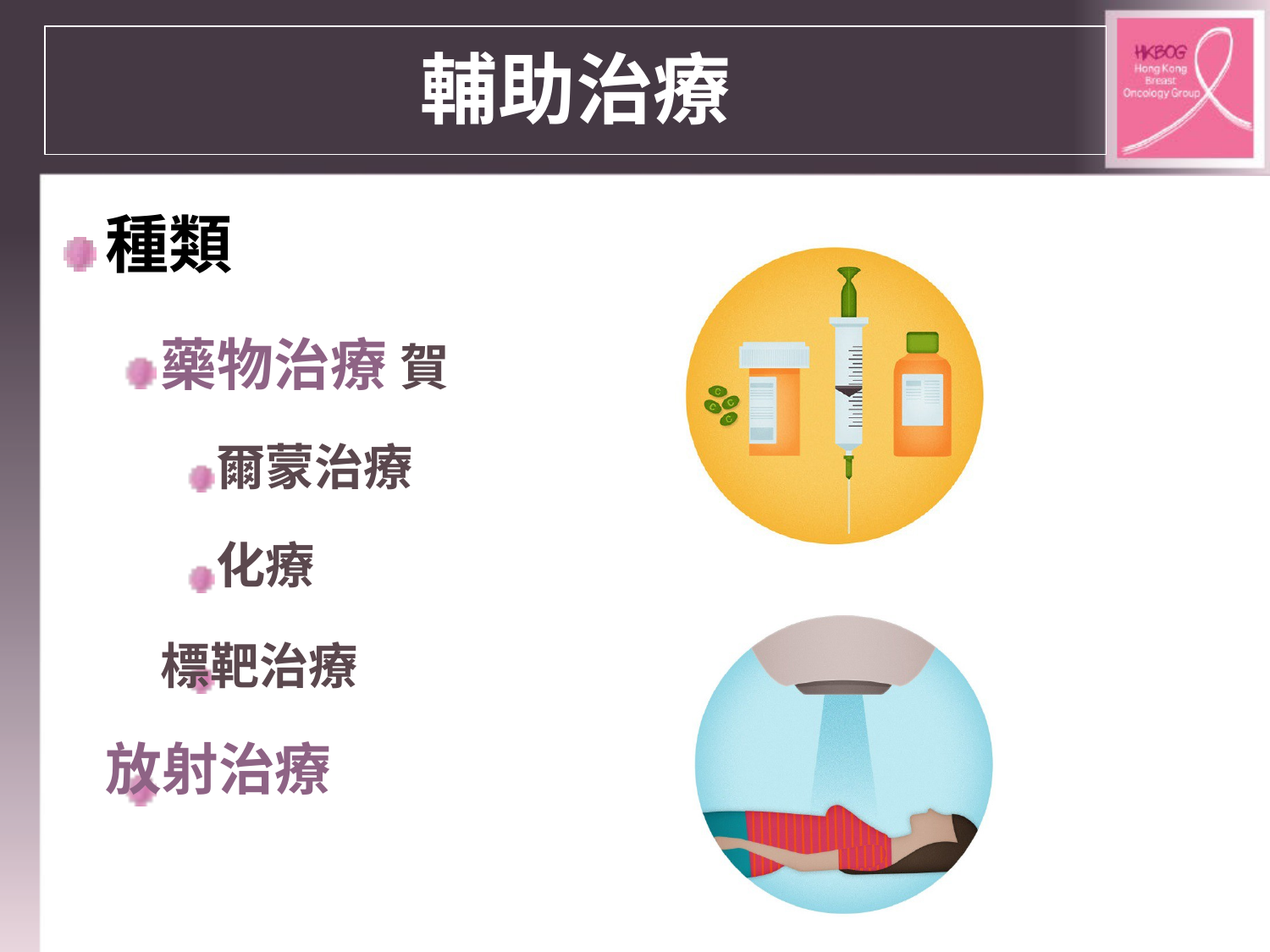

# 輔助治療

種類
藥物治療 賀爾蒙治療 化療
標靶治療

放射治療